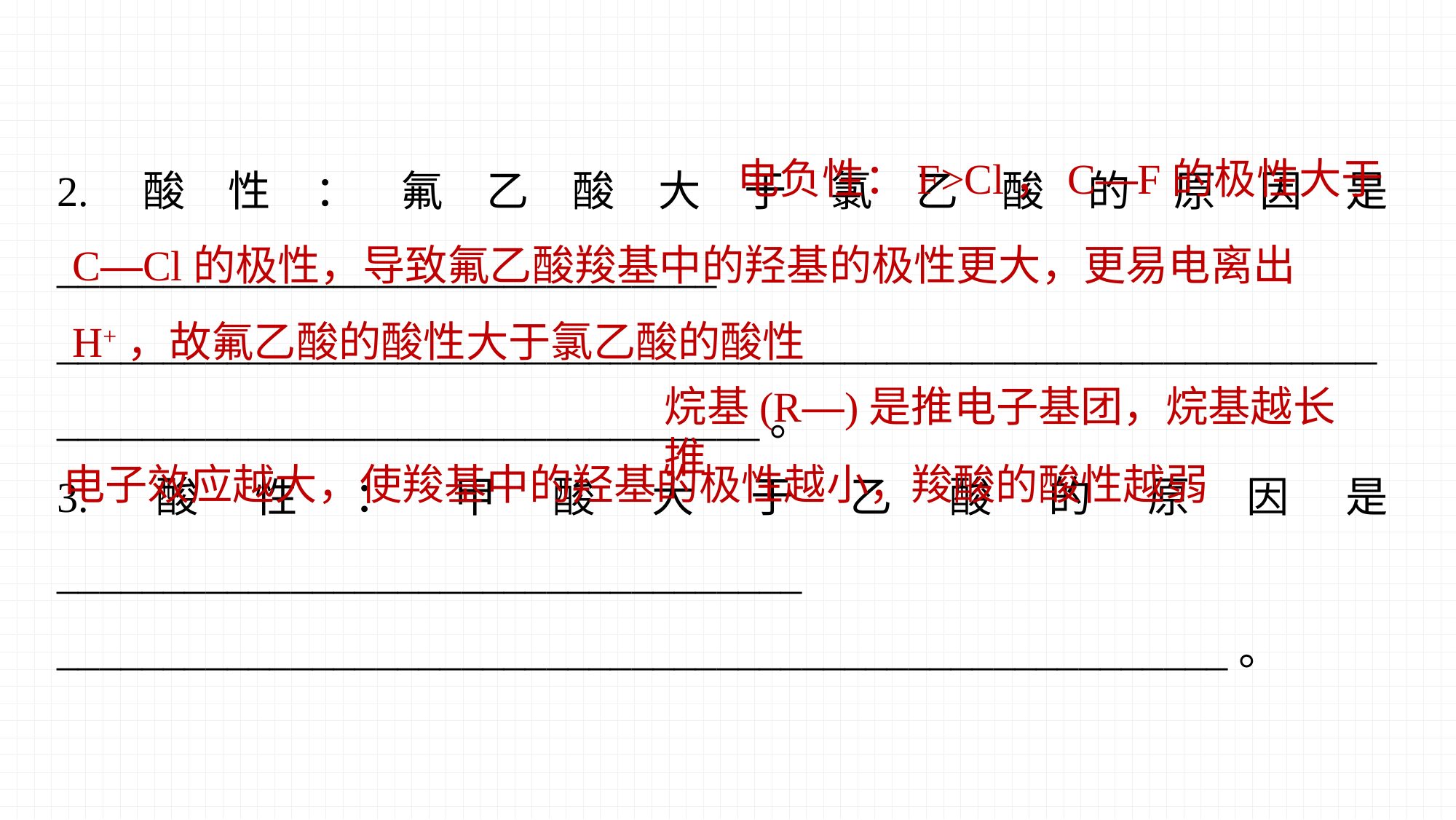

2.酸性：氟乙酸大于氯乙酸的原因是_______________________________
_______________________________________________________________________________________________。
3.酸性：甲酸大于乙酸的原因是___________________________________
_______________________________________________________。
电负性：F>Cl，C—F的极性大于
C—Cl的极性，导致氟乙酸羧基中的羟基的极性更大，更易电离出H+，故氟乙酸的酸性大于氯乙酸的酸性
烷基(R—)是推电子基团，烷基越长推
电子效应越大，使羧基中的羟基的极性越小，羧酸的酸性越弱